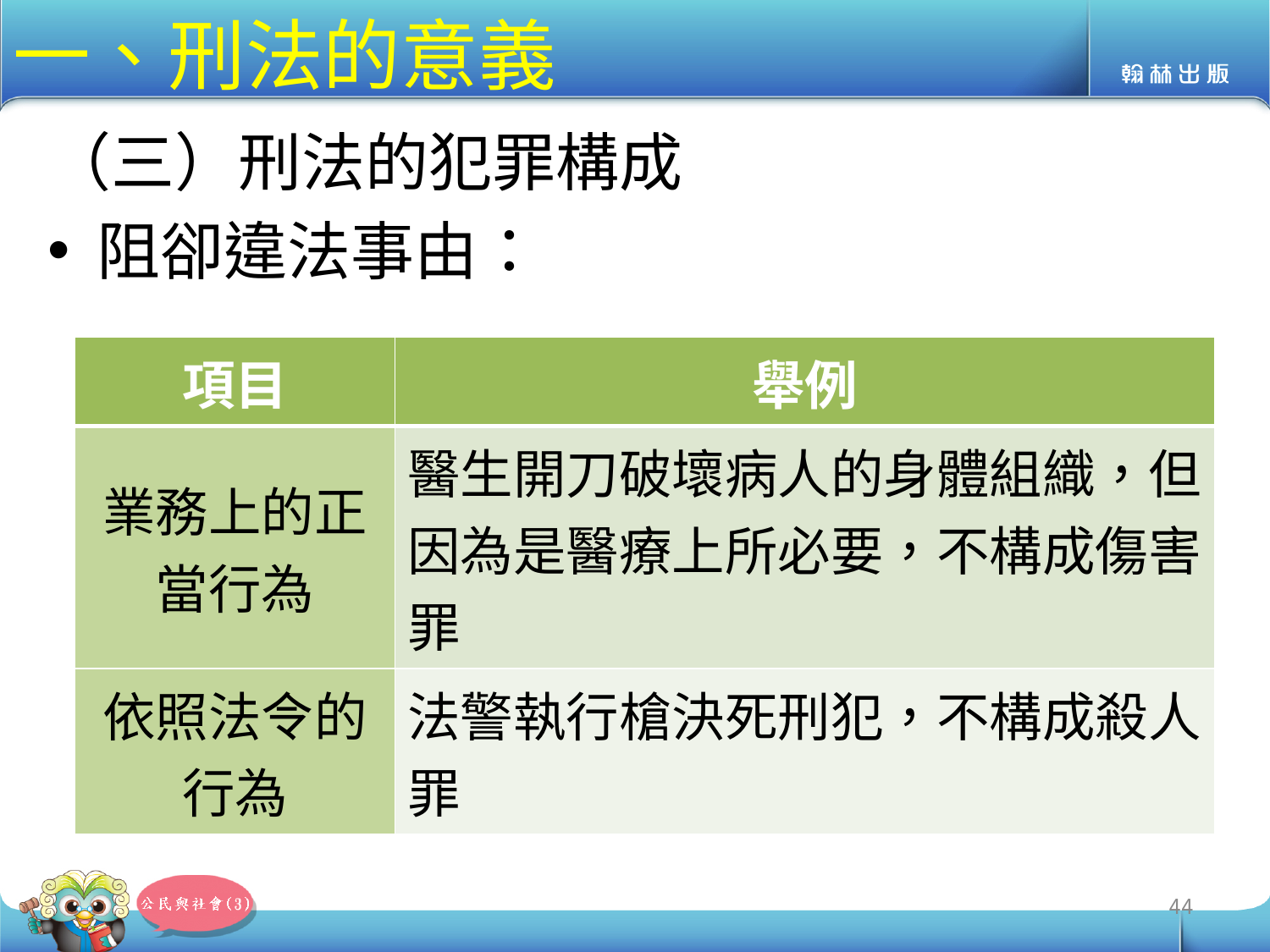

# 一、刑法的意義
（三）刑法的犯罪構成
阻卻違法事由：
| 項目 | 舉例 |
| --- | --- |
| 業務上的正當行為 | 醫生開刀破壞病人的身體組織，但因為是醫療上所必要，不構成傷害罪 |
| 依照法令的行為 | 法警執行槍決死刑犯，不構成殺人罪 |
44